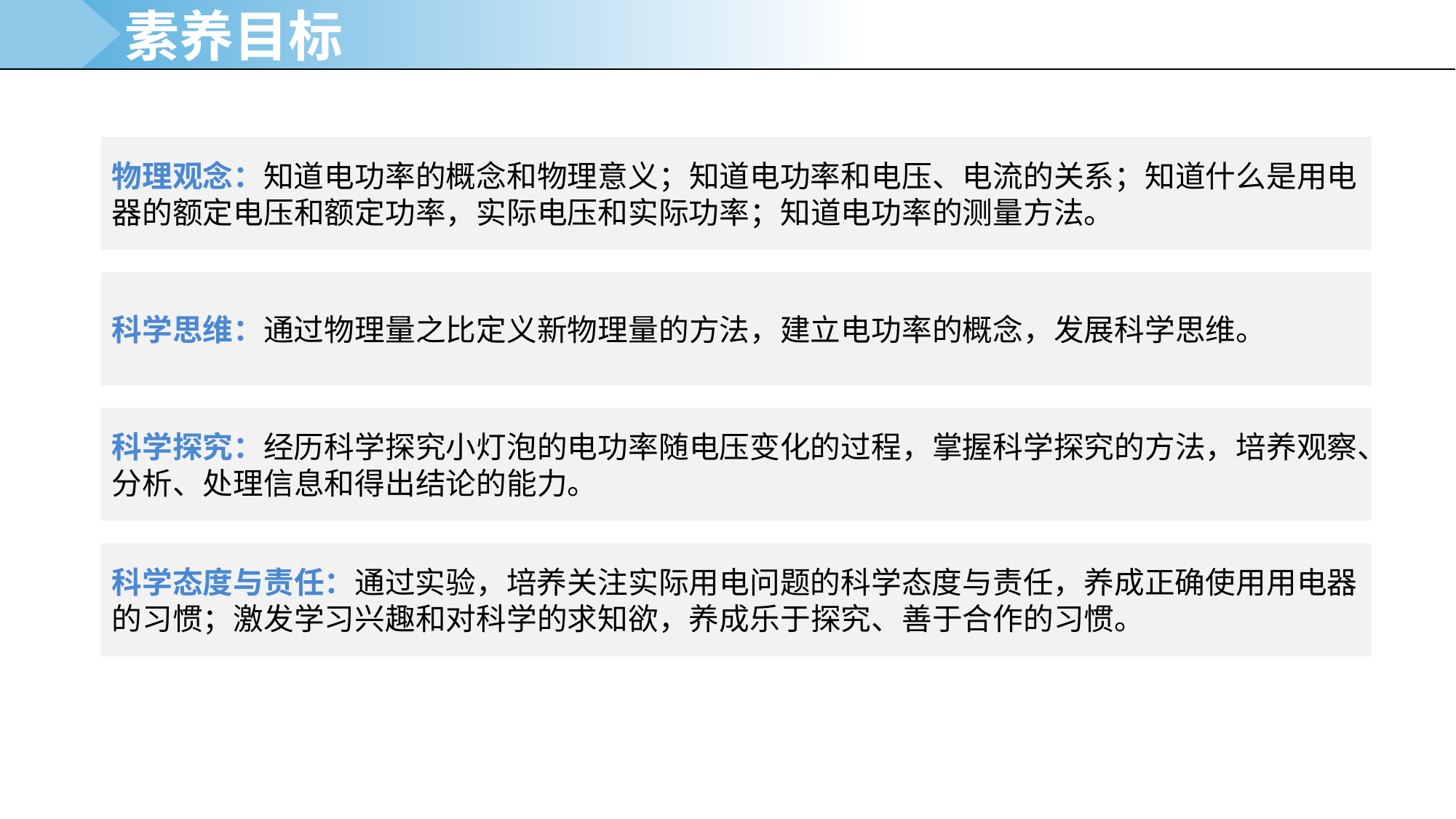

素养目标

物理观念：知道电功率的概念和物理意义；知道电功率和电压、电流的关系；知道什么是用电器的额定电压和额定功率，实际电压和实际功率；知道电功率的测量方法。
科学思维：通过物理量之比定义新物理量的方法，建立电功率的概念，发展科学思维。
科学探究：经历科学探究小灯泡的电功率随电压变化的过程，掌握科学探究的方法，培养观察、分析、处理信息和得出结论的能力。
科学态度与责任：通过实验，培养关注实际用电问题的科学态度与责任，养成正确使用用电器的习惯；激发学习兴趣和对科学的求知欲，养成乐于探究、善于合作的习惯。